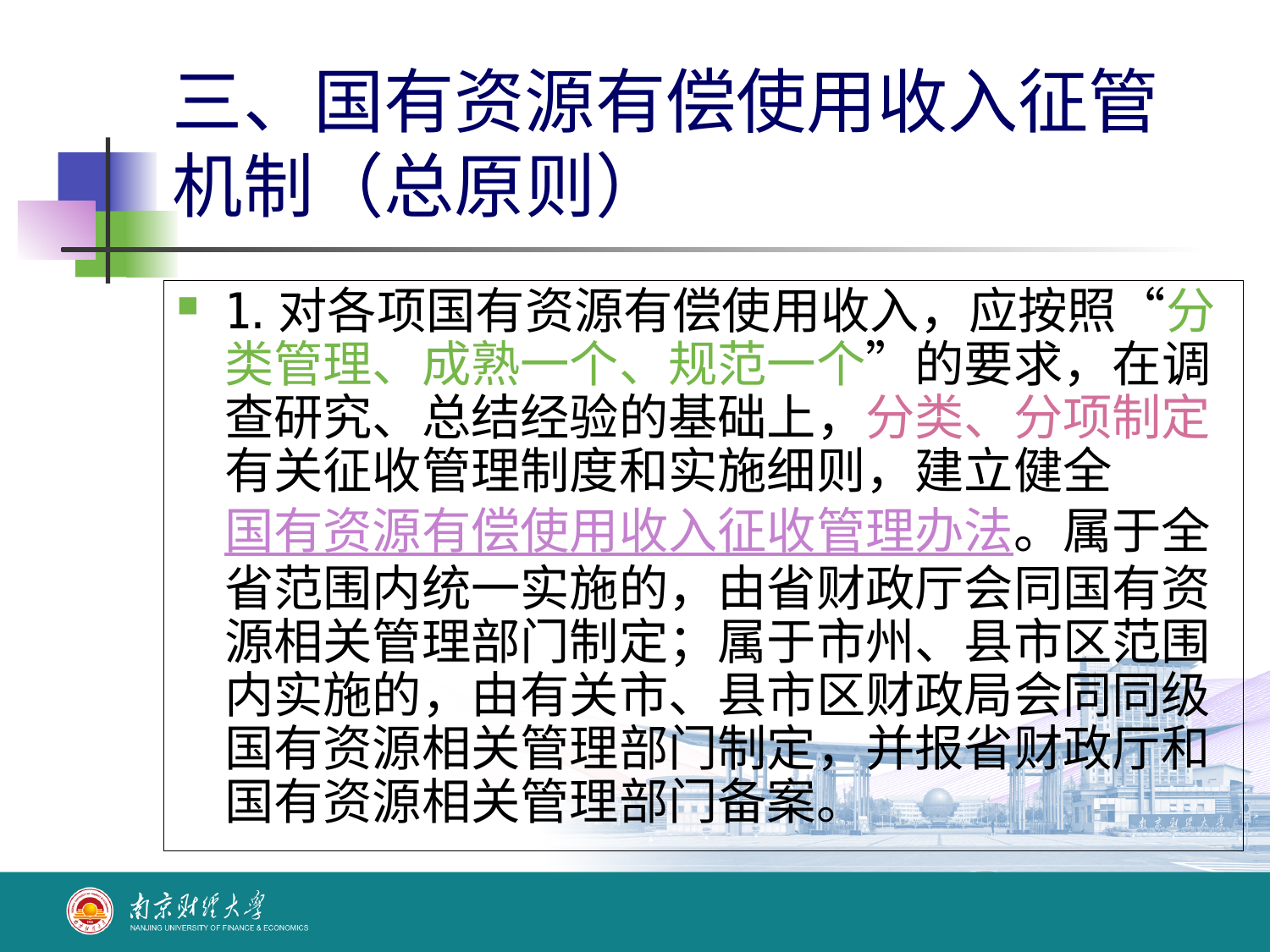

# 三、国有资源有偿使用收入征管机制（总原则）
1.对各项国有资源有偿使用收入，应按照“分类管理、成熟一个、规范一个”的要求，在调查研究、总结经验的基础上，分类、分项制定有关征收管理制度和实施细则，建立健全国有资源有偿使用收入征收管理办法。属于全省范围内统一实施的，由省财政厅会同国有资源相关管理部门制定；属于市州、县市区范围内实施的，由有关市、县市区财政局会同同级国有资源相关管理部门制定，并报省财政厅和国有资源相关管理部门备案。